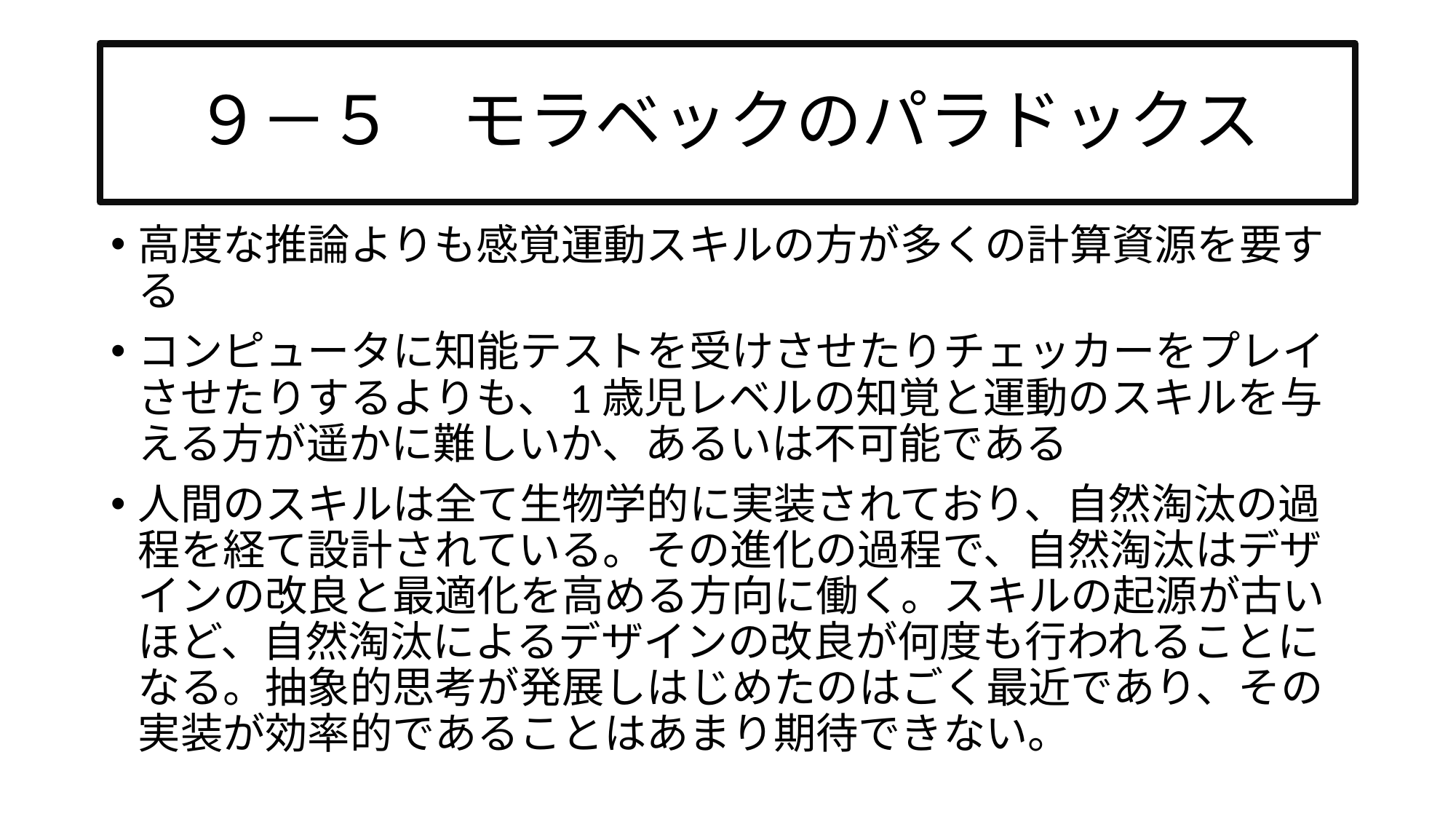

# ９－５　モラベックのパラドックス
高度な推論よりも感覚運動スキルの方が多くの計算資源を要する
コンピュータに知能テストを受けさせたりチェッカーをプレイさせたりするよりも、1歳児レベルの知覚と運動のスキルを与える方が遥かに難しいか、あるいは不可能である
人間のスキルは全て生物学的に実装されており、自然淘汰の過程を経て設計されている。その進化の過程で、自然淘汰はデザインの改良と最適化を高める方向に働く。スキルの起源が古いほど、自然淘汰によるデザインの改良が何度も行われることになる。抽象的思考が発展しはじめたのはごく最近であり、その実装が効率的であることはあまり期待できない。